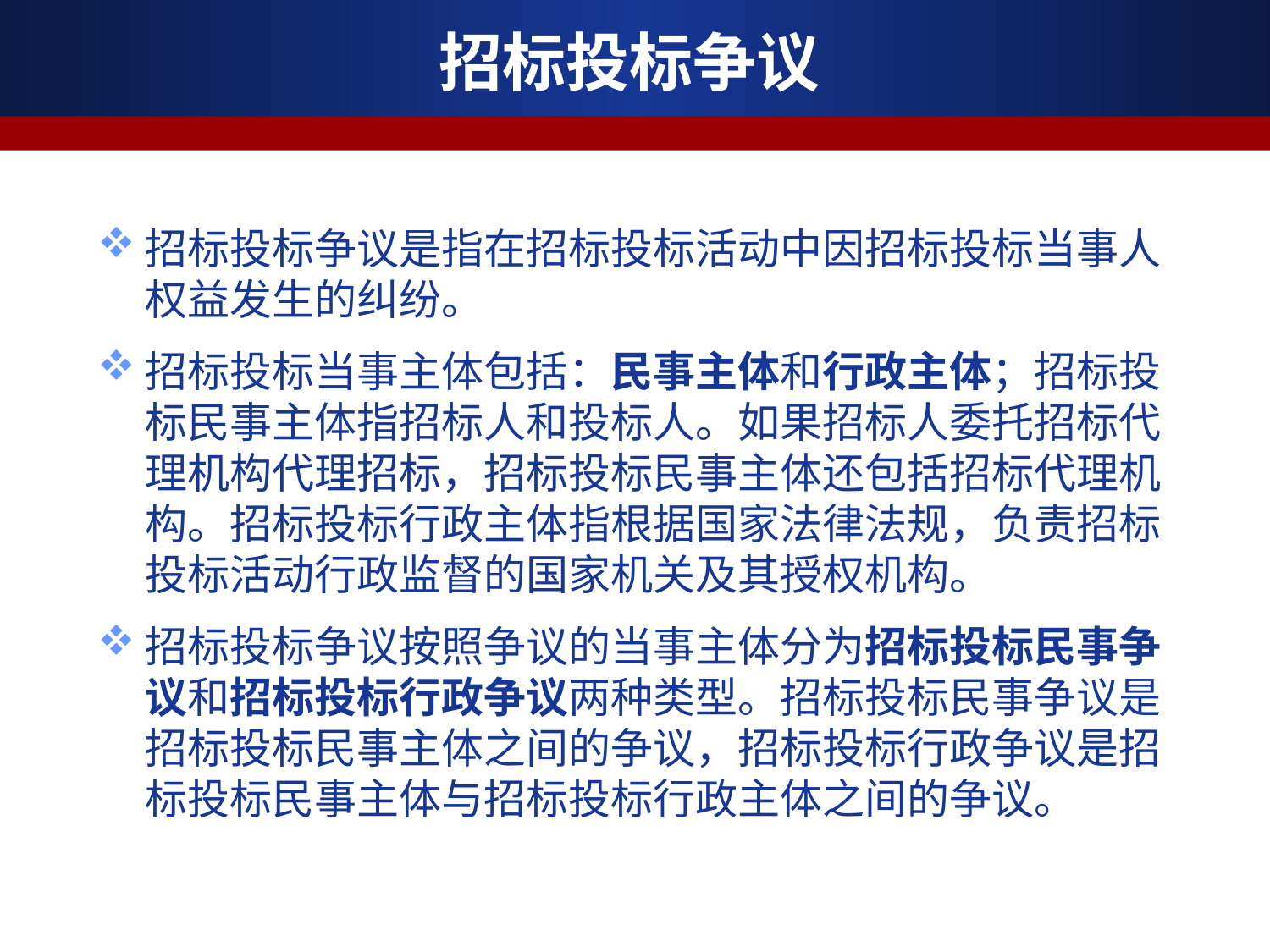

招标投标争议
招标投标争议是指在招标投标活动中因招标投标当事人权益发生的纠纷。
招标投标当事主体包括：民事主体和行政主体；招标投标民事主体指招标人和投标人。如果招标人委托招标代理机构代理招标，招标投标民事主体还包括招标代理机构。招标投标行政主体指根据国家法律法规，负责招标投标活动行政监督的国家机关及其授权机构。
招标投标争议按照争议的当事主体分为招标投标民事争议和招标投标行政争议两种类型。招标投标民事争议是招标投标民事主体之间的争议，招标投标行政争议是招标投标民事主体与招标投标行政主体之间的争议。